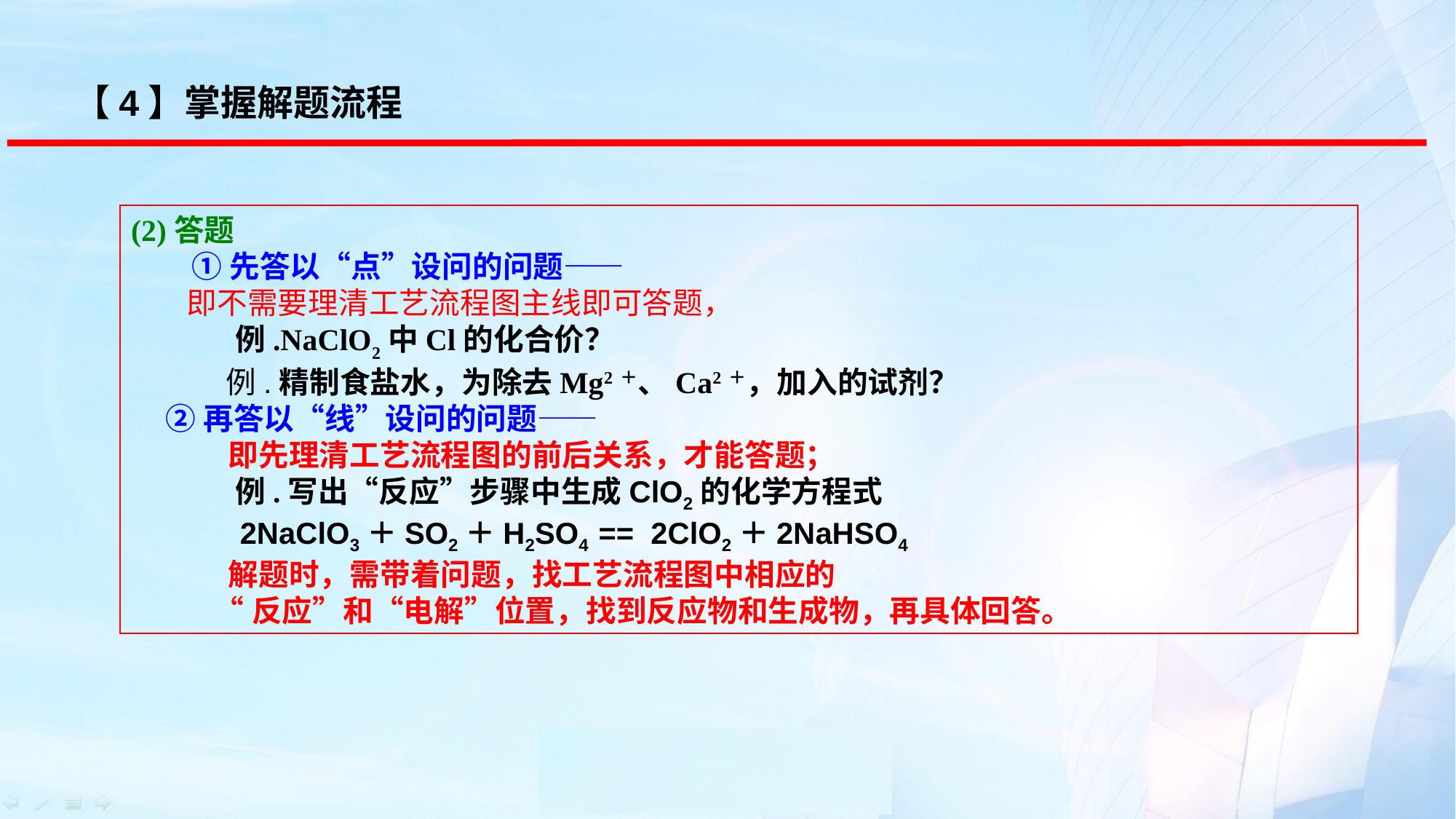

【4】掌握解题流程
(2)答题
         ①先答以“点”设问的问题——
       即不需要理清工艺流程图主线即可答题，
              例.NaClO2中Cl的化合价？
             例.精制食盐水，为除去Mg2＋、Ca2＋，加入的试剂？
     ②再答以“线”设问的问题——
             即先理清工艺流程图的前后关系，才能答题；
              例.写出“反应”步骤中生成ClO2的化学方程式
             2NaClO3＋SO2＋H2SO4  ==  2ClO2＋2NaHSO4
             解题时，需带着问题，找工艺流程图中相应的
            “反应”和“电解”位置，找到反应物和生成物，再具体回答。
224